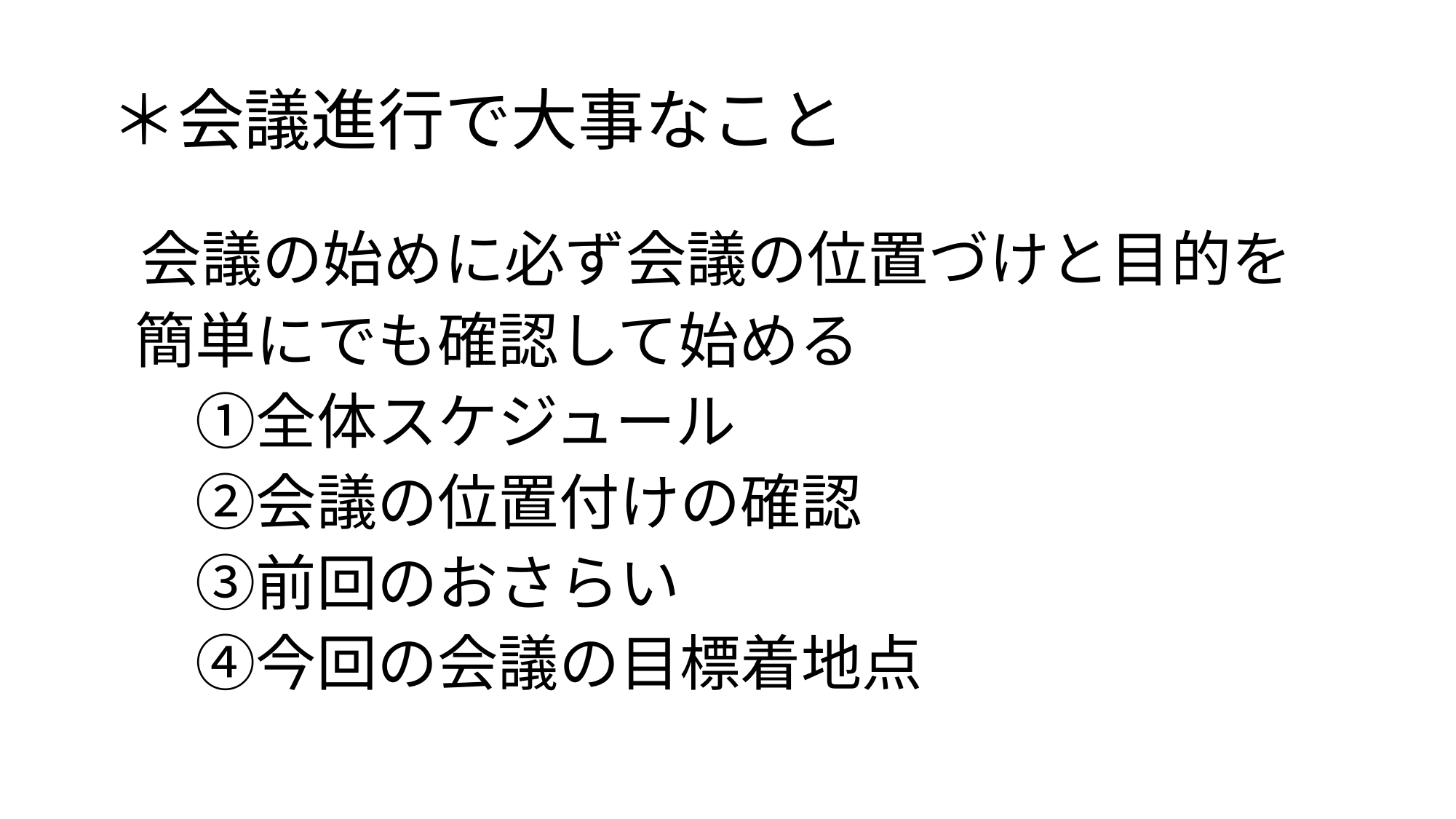

# ＊会議進行で大事なこと

　会議の始めに必ず会議の位置づけと目的を
　簡単にでも確認して始める
　　①全体スケジュール
　　②会議の位置付けの確認
　　③前回のおさらい
　　④今回の会議の目標着地点